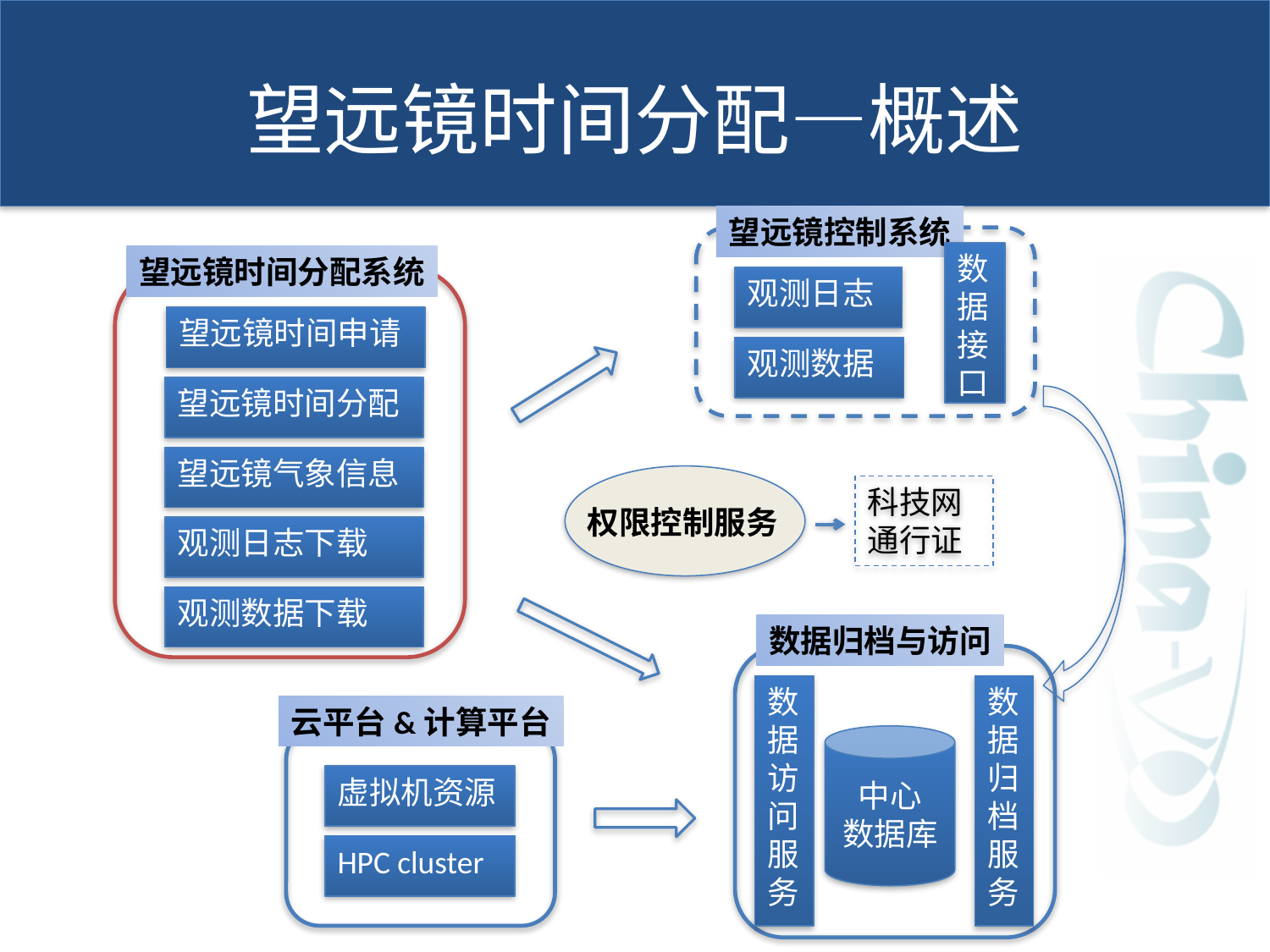

# 望远镜时间分配—概述
望远镜控制系统

数据接口
望远镜时间分配系统

观测日志
望远镜时间申请
观测数据

望远镜时间分配

望远镜气象信息

科技网通行证
权限控制服务
观测日志下载
观测数据下载
数据归档与访问

数据访问服务
数据归档服务
云平台&计算平台

中心
数据库
虚拟机资源

HPC cluster